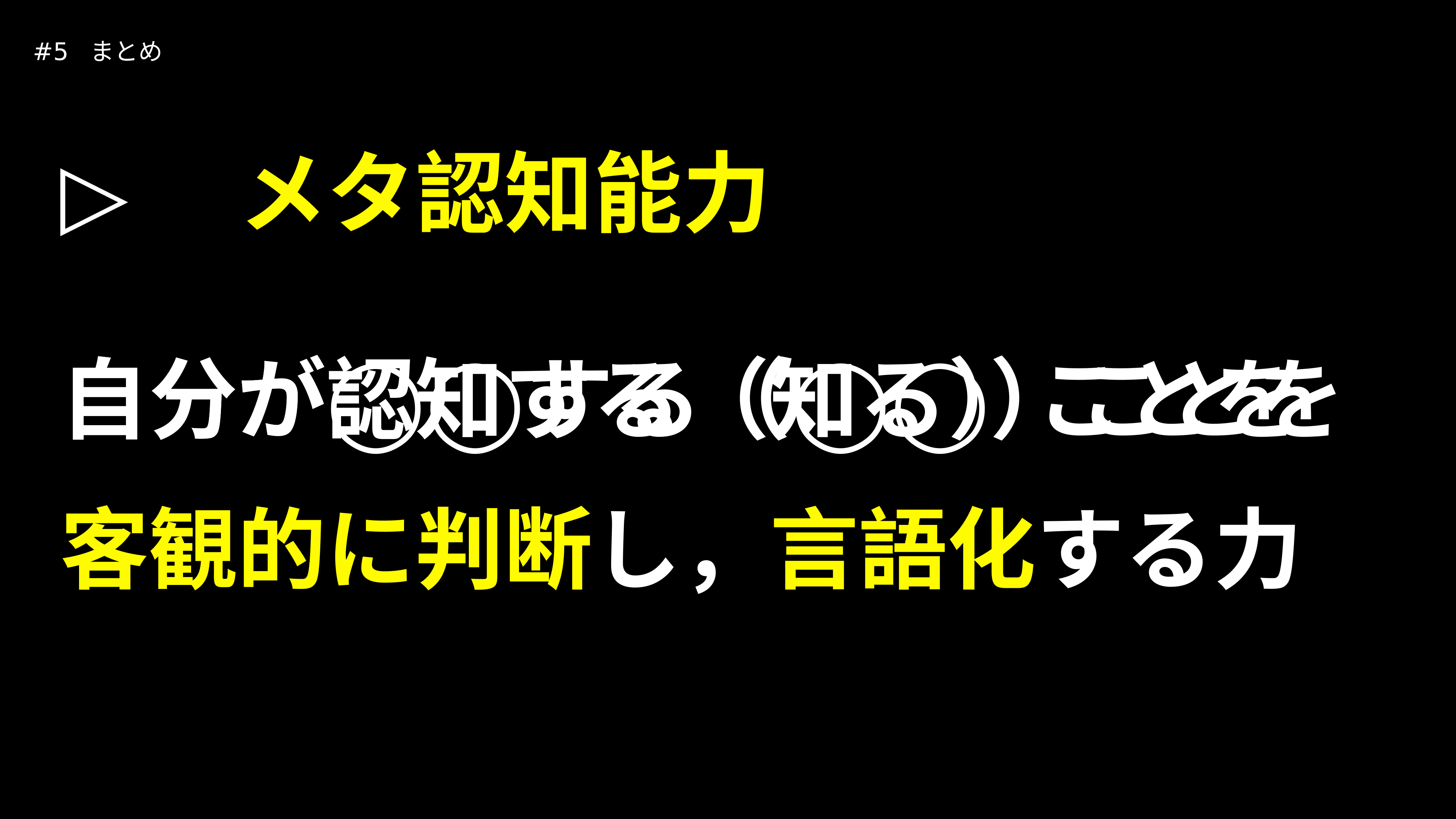

| #5 まとめ |  |
| --- | --- |
▷　メタ認知能力
自分が認知する（知る）ことを
自分が◯◯する（◯◯）ことを
客観的に判断し，言語化する力